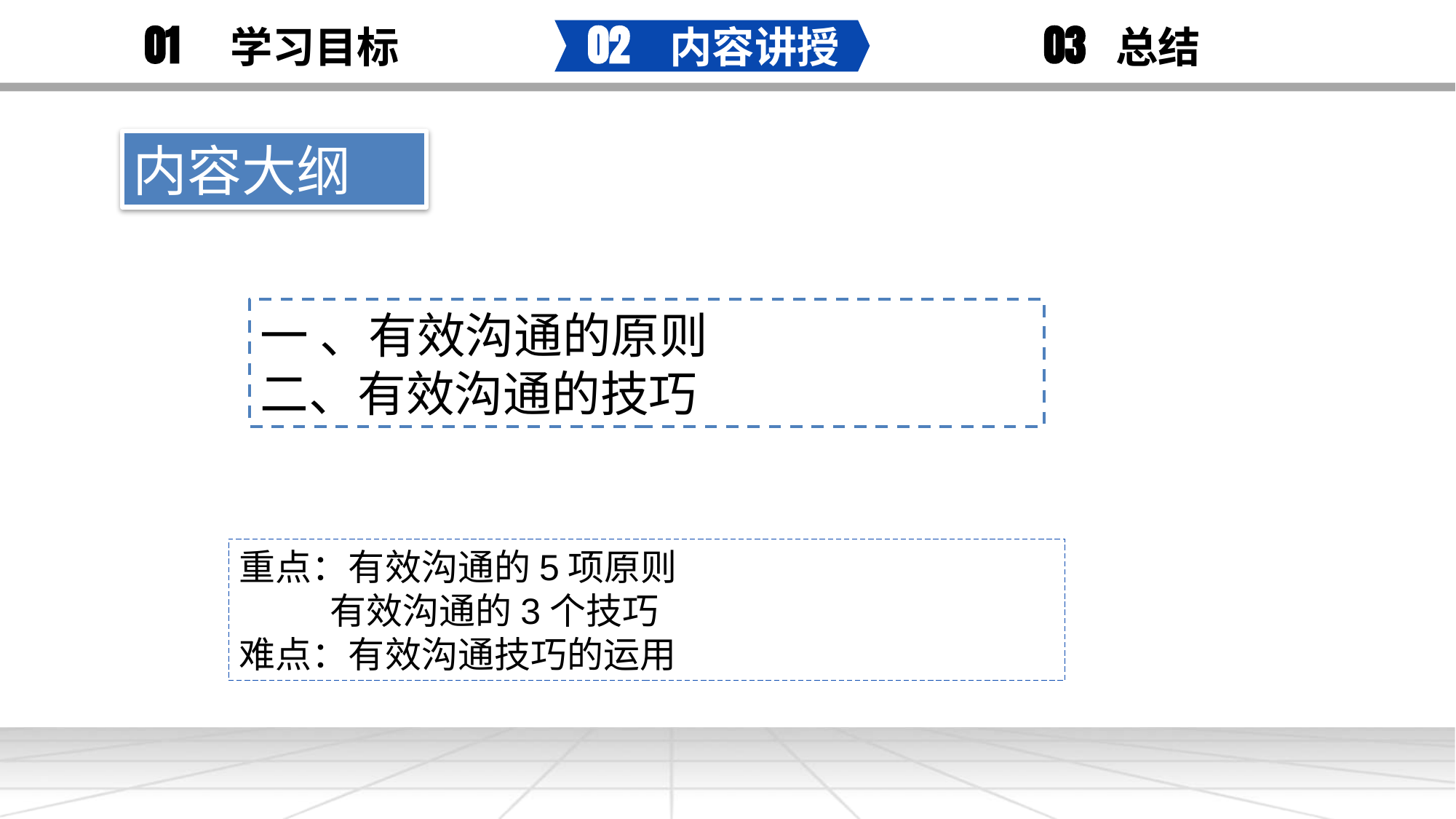

02   内容讲授
03  总结
01    学习目标

内容大纲
一 、有效沟通的原则
二、有效沟通的技巧
重点：有效沟通的5项原则
          有效沟通的3个技巧
难点：有效沟通技巧的运用